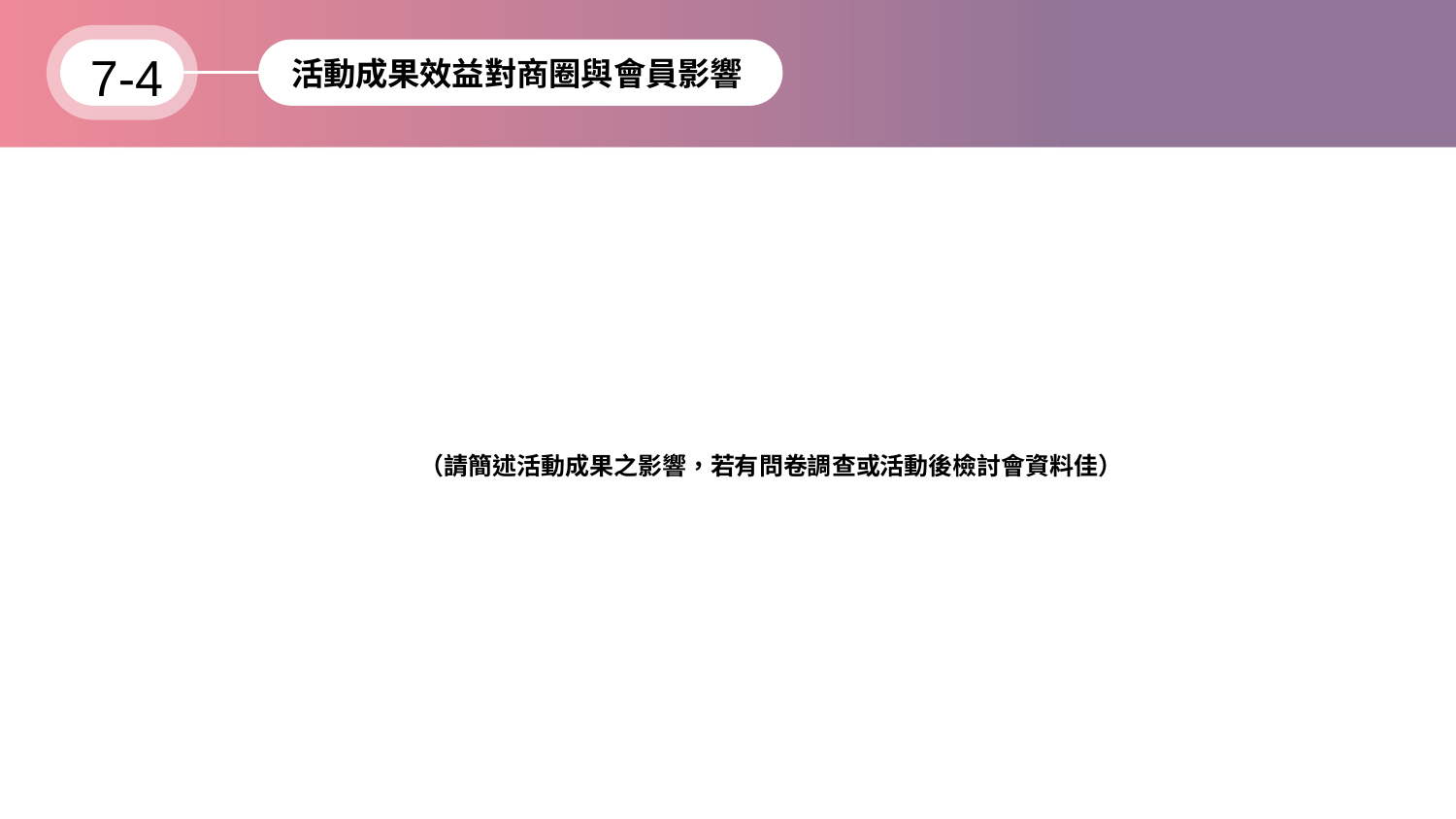

7-4

活動成果效益對商圈與會員影響

（請簡述活動成果之影響，若有問卷調查或活動後檢討會資料佳）